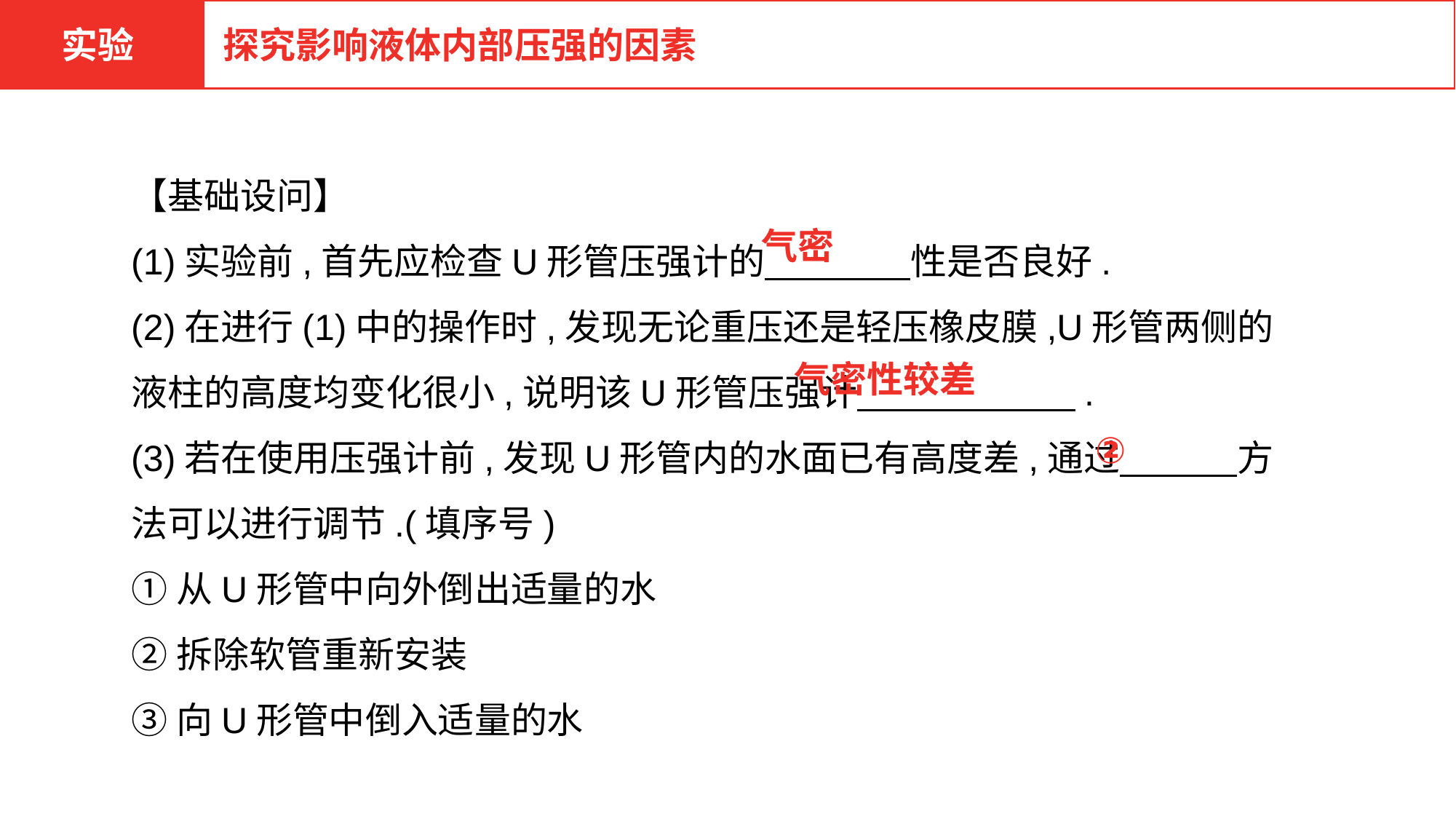

实验
探究影响液体内部压强的因素
【基础设问】
(1)实验前,首先应检查U形管压强计的　　　　性是否良好.
(2)在进行(1)中的操作时,发现无论重压还是轻压橡皮膜,U形管两侧的液柱的高度均变化很小,说明该U形管压强计　　　　　　.
(3)若在使用压强计前,发现U形管内的水面已有高度差,通过　　　 方法可以进行调节.(填序号)
①从U形管中向外倒出适量的水
②拆除软管重新安装
③向U形管中倒入适量的水
 气密
气密性较差
 ②